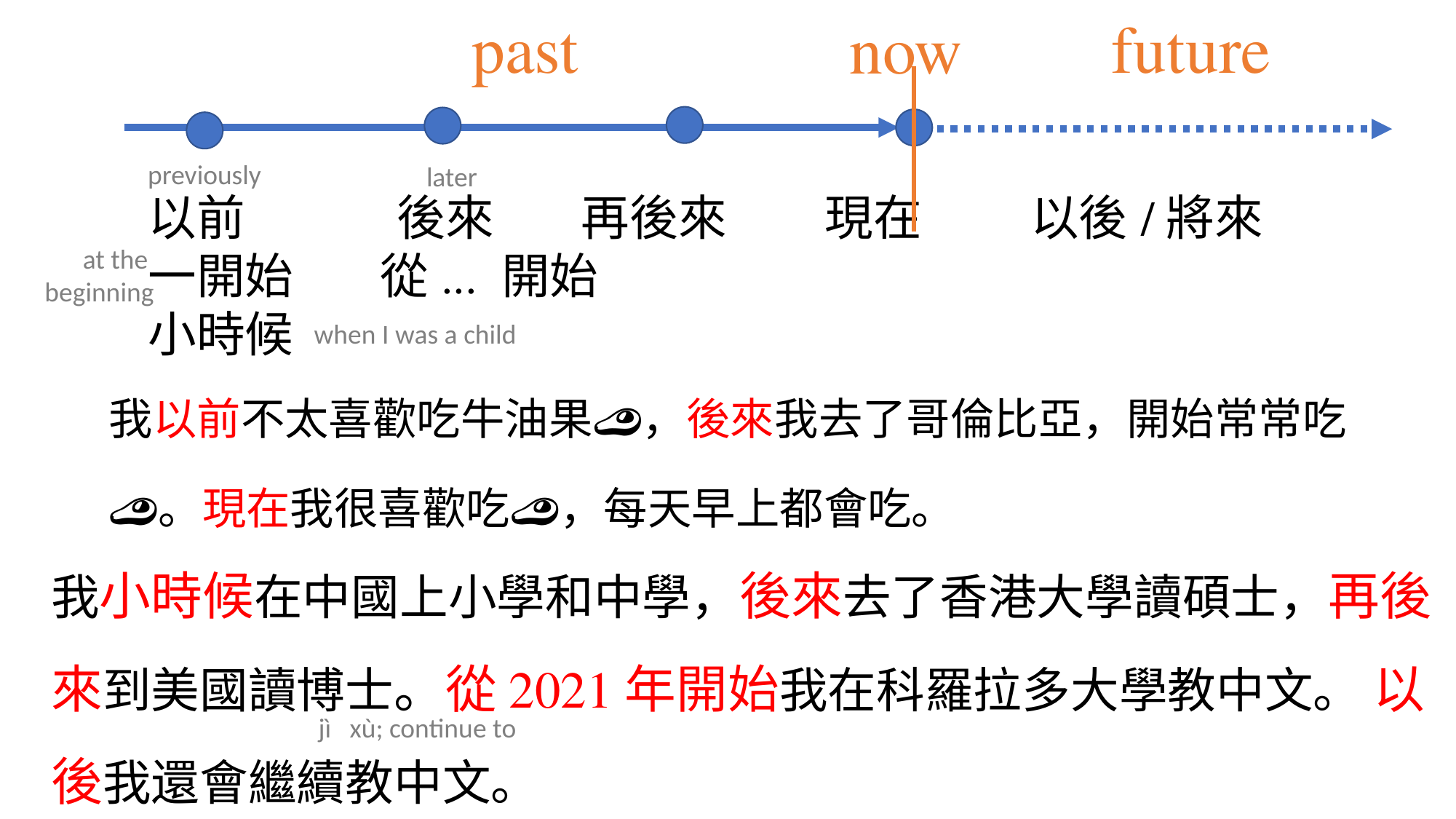

past
future
now

previously
later
以前              後來        再後來         現在          以後/將來
一開始        從... 開始
小時候

at the
beginning
when I was a child
我以前不太喜歡吃牛油果🥑，後來我去了哥倫比亞，開始常常吃🥑。現在我很喜歡吃🥑，每天早上都會吃。
我小時候在中國上小學和中學，後來去了香港大學讀碩士，再後來到美國讀博士。從2021年開始我在科羅拉多大學教中文。 以後我還會繼續教中文。
jì   xù; continue to